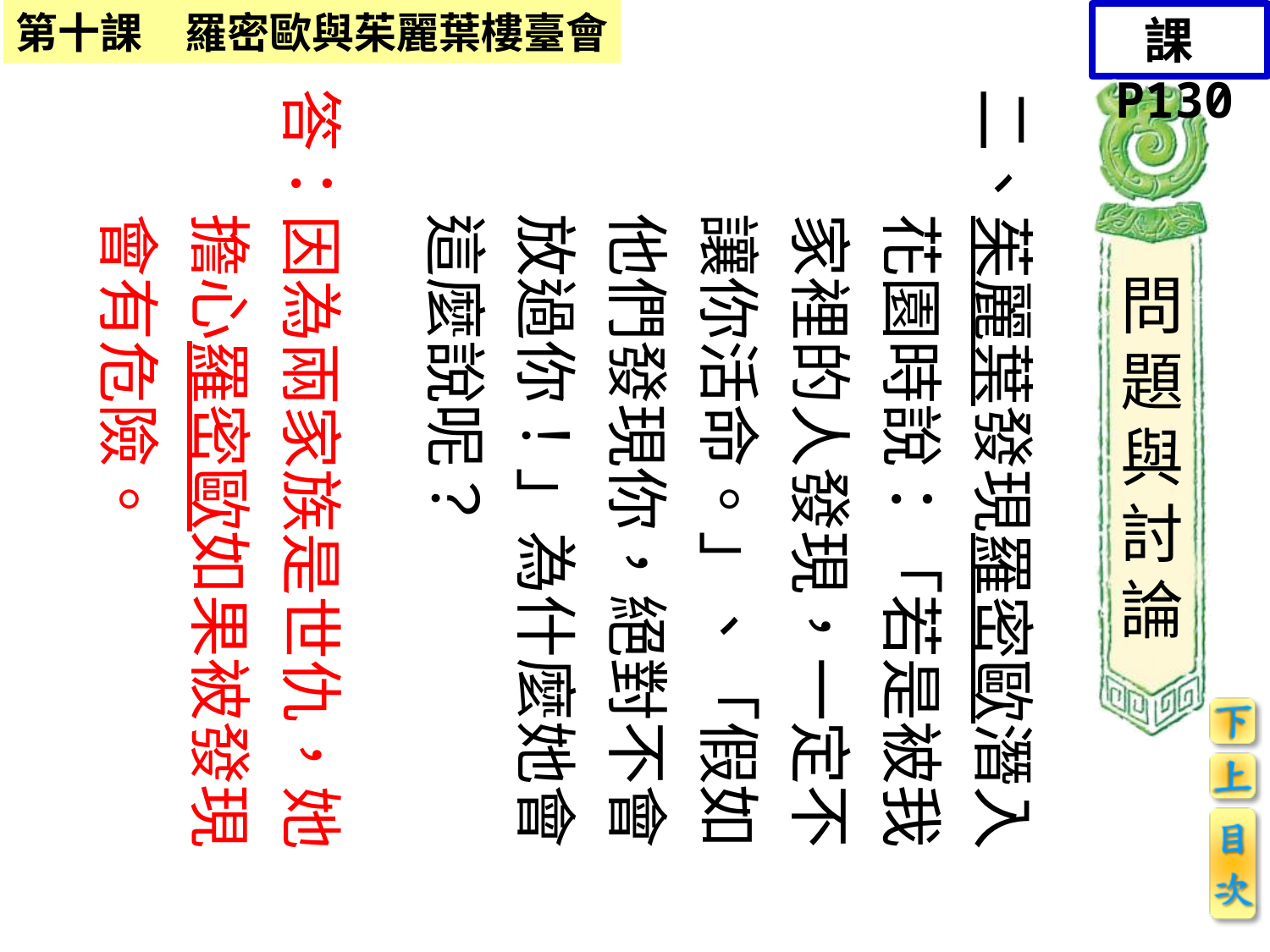

課P130
答：因為兩家族是世仇，她擔心羅密歐如果被發現會有危險。
二、茱麗葉發現羅密歐潛入花園時說：「若是被我家裡的人發現，一定不讓你活命。」、「假如他們發現你，絕對不會放過你！」為什麼她會這麼說呢？
問題與討論